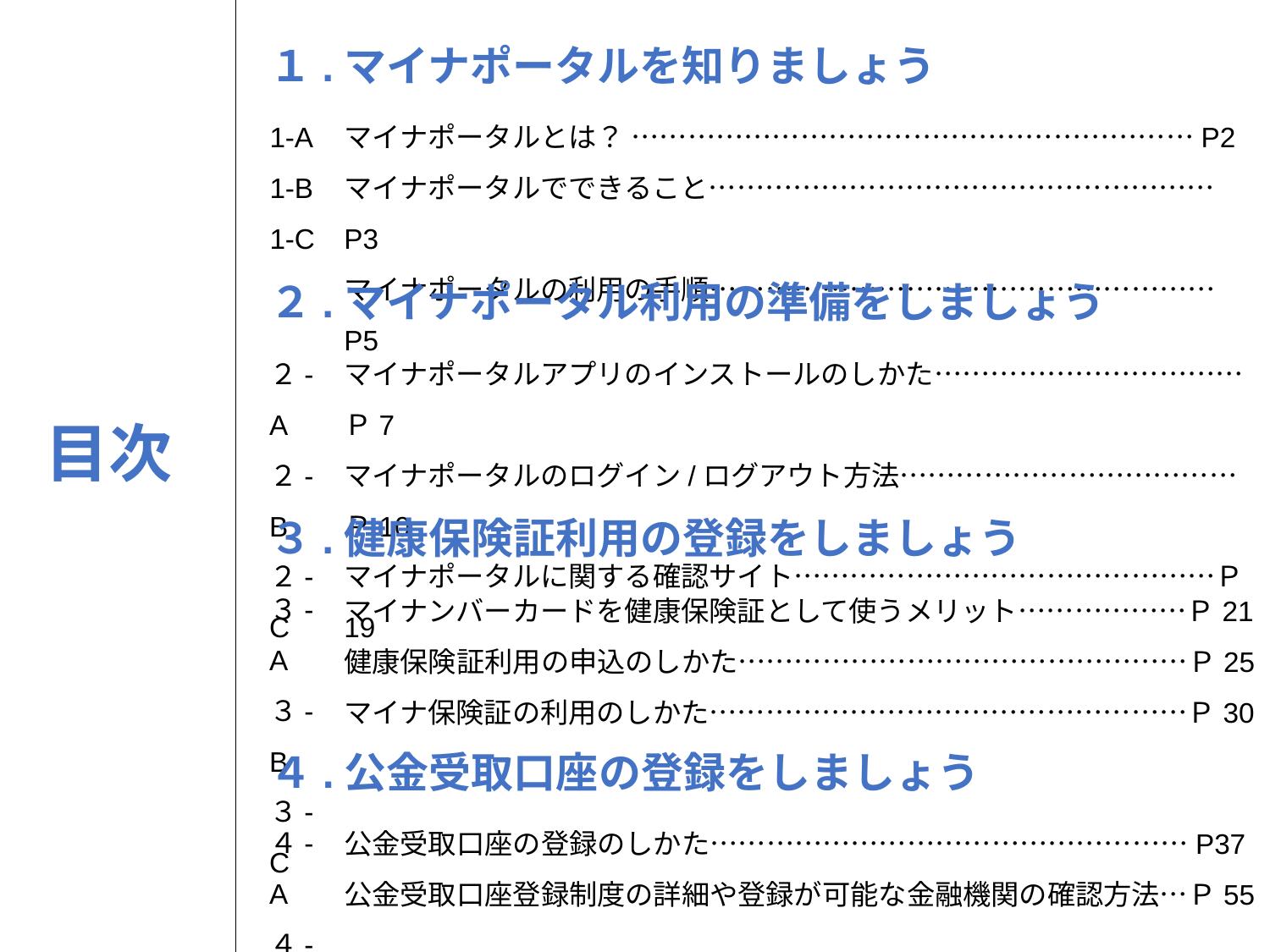

１.マイナポータルを知りましょう
1-A
1-B
1-C
マイナポータルとは？ ……………………………………………………P2
マイナポータルでできること………………………………………………P3
マイナポータルの利用の手順………………………………………………P5
２.マイナポータル利用の準備をしましょう
２-A
２-B
２-C
マイナポータルアプリのインストールのしかた……………………………Ｐ7
マイナポータルのログイン/ログアウト方法………………………………Ｐ10
マイナポータルに関する確認サイト………………………………………Ｐ19
目次
３.健康保険証利用の登録をしましょう
３-A
３-B
３-C
マイナンバーカードを健康保険証として使うメリット………………Ｐ21
健康保険証利用の申込のしかた…………………………………………Ｐ25
マイナ保険証の利用のしかた……………………………………………Ｐ30
４.公金受取口座の登録をしましょう
４-A
４-B
公金受取口座の登録のしかた……………………………………………P37
公金受取口座登録制度の詳細や登録が可能な金融機関の確認方法…Ｐ55